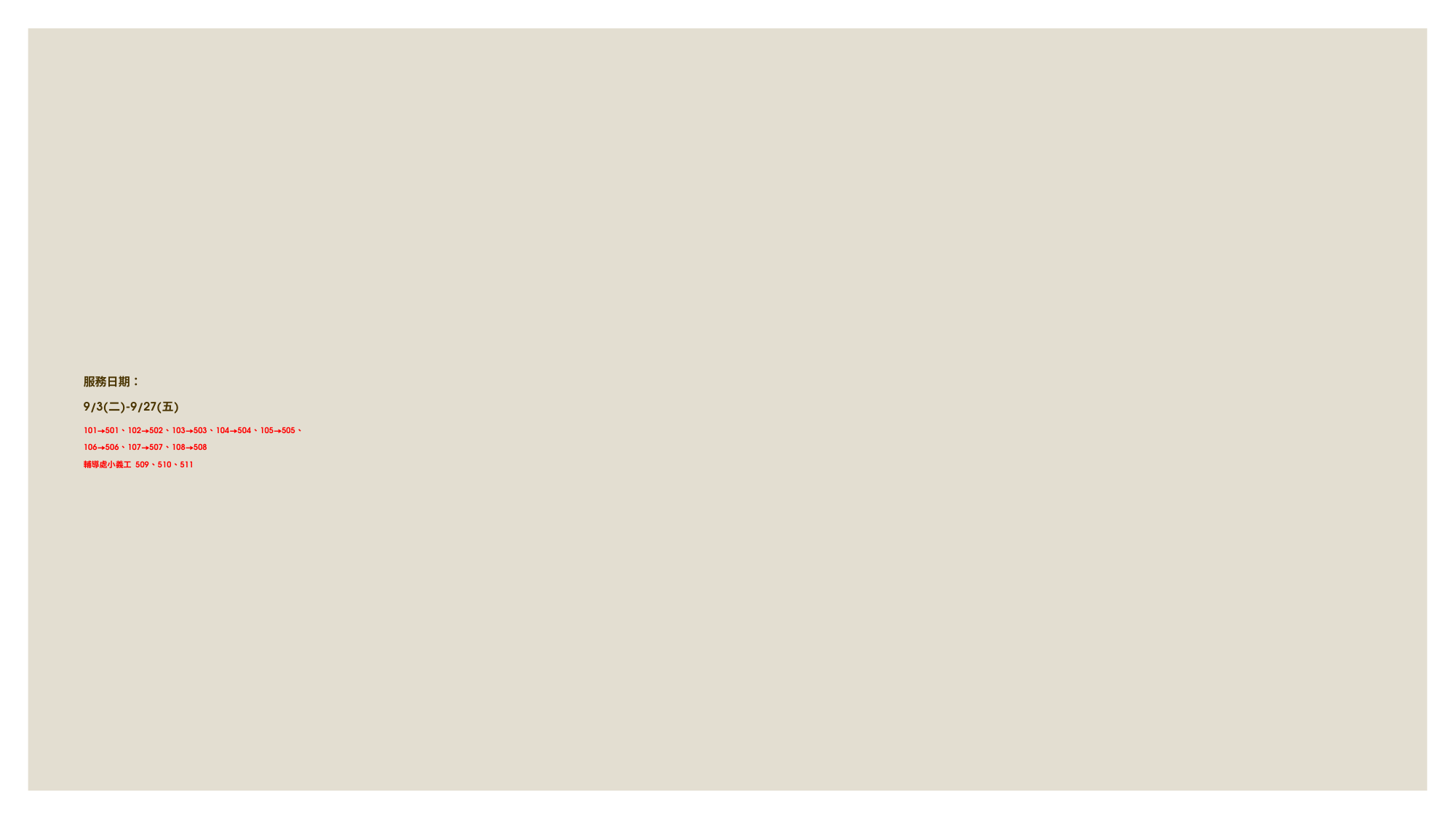

# 服務日期： 9/3(二)-9/27(五) 101→501、102→502、103→503、104→504、105→505、 106→506、107→507、108→508 輔導處小義工  509、510、511